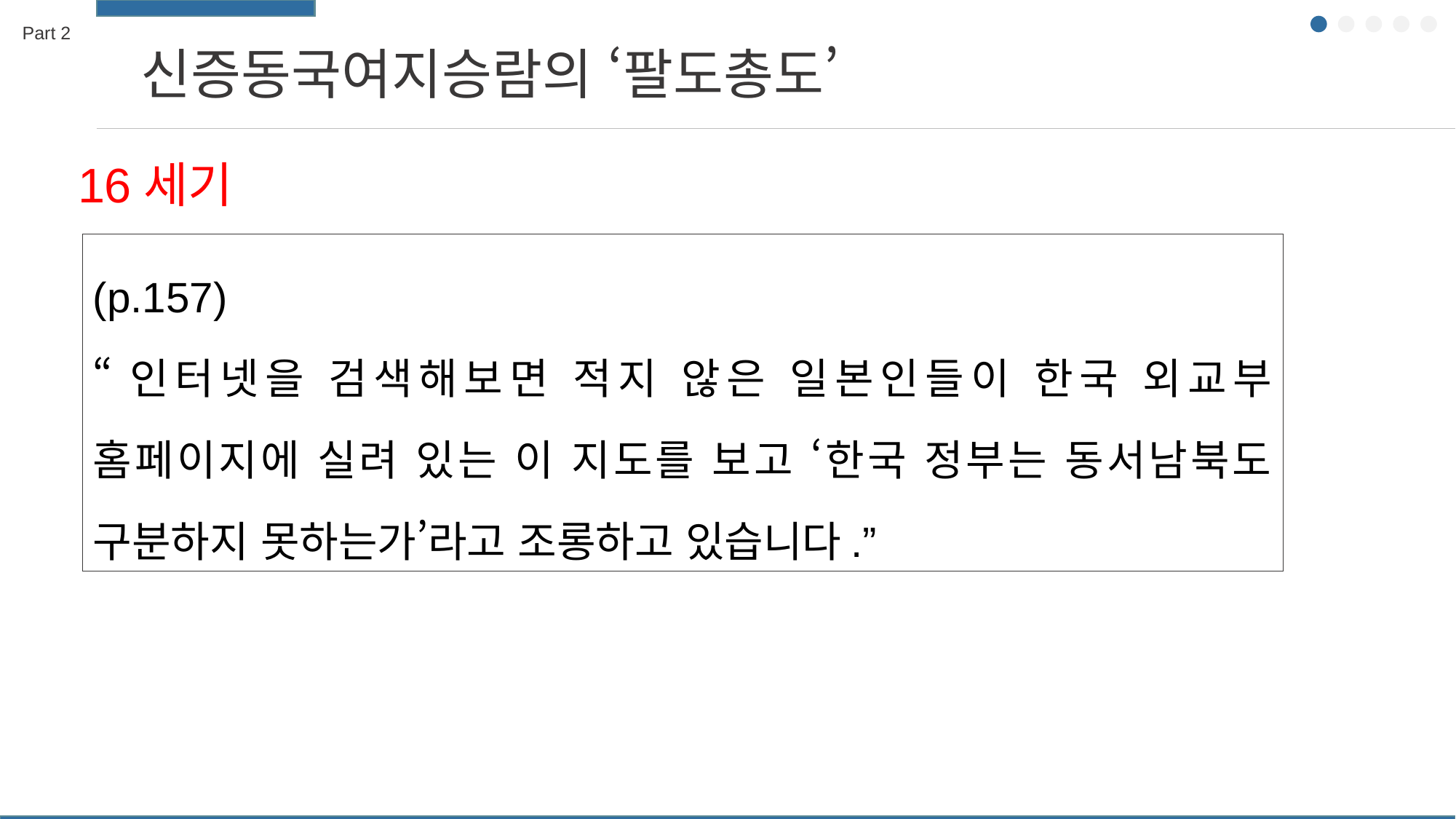

Part 2

신증동국여지승람의 ‘팔도총도’
16세기
(p.157)
“인터넷을 검색해보면 적지 않은 일본인들이 한국 외교부 홈페이지에 실려 있는 이 지도를 보고 ‘한국 정부는 동서남북도 구분하지 못하는가’라고 조롱하고 있습니다.”